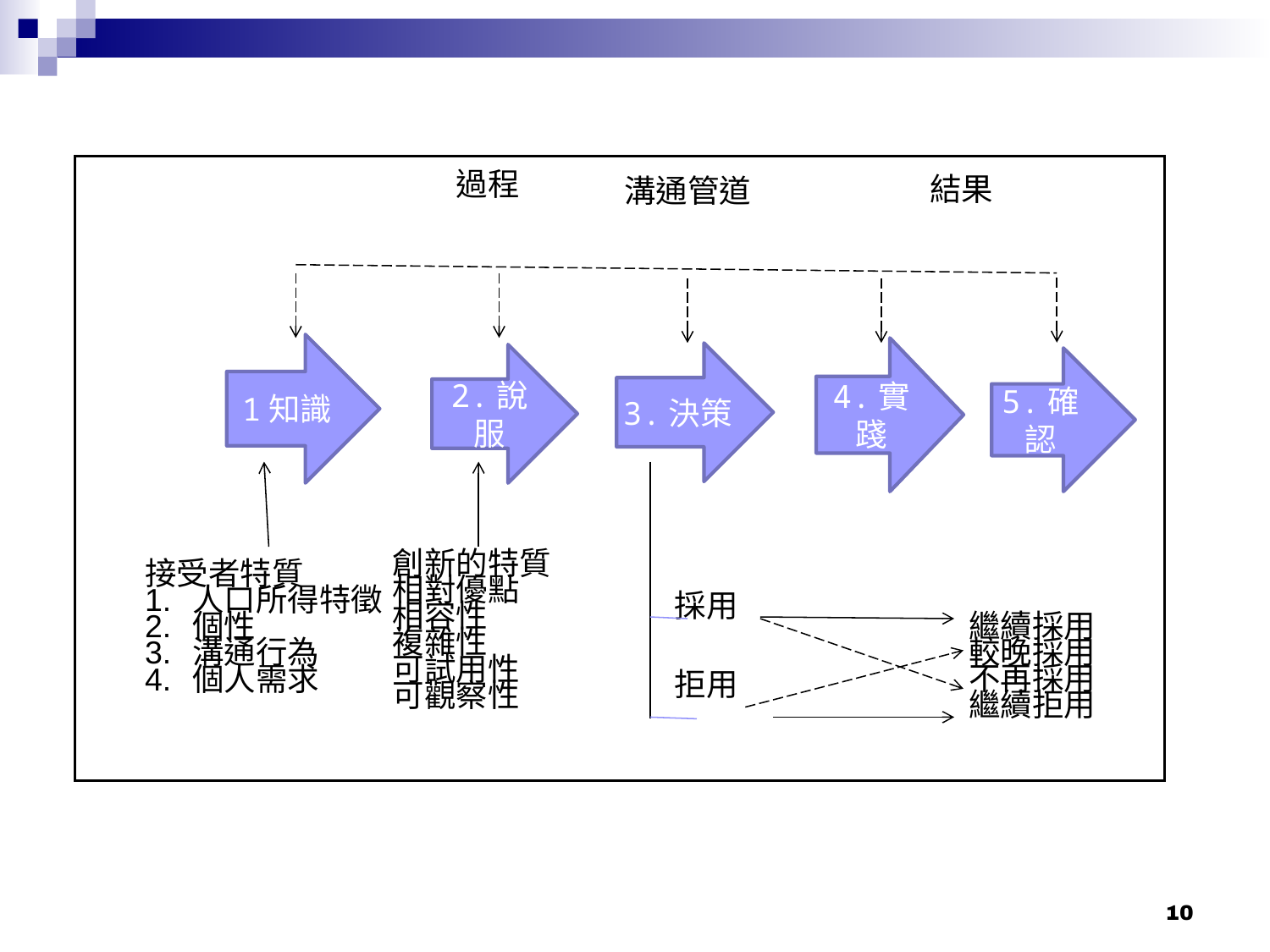

過程
結果
溝通管道
1知識
4.實踐
3.決策
2.說服
5.確認
創新的特質
相對優點
相容性
複雜性
可試用性
可觀察性
接受者特質
人口所得特徵
個性
溝通行為
個人需求
採用

拒用
繼續採用
較晚採用
不再採用
繼續拒用
10